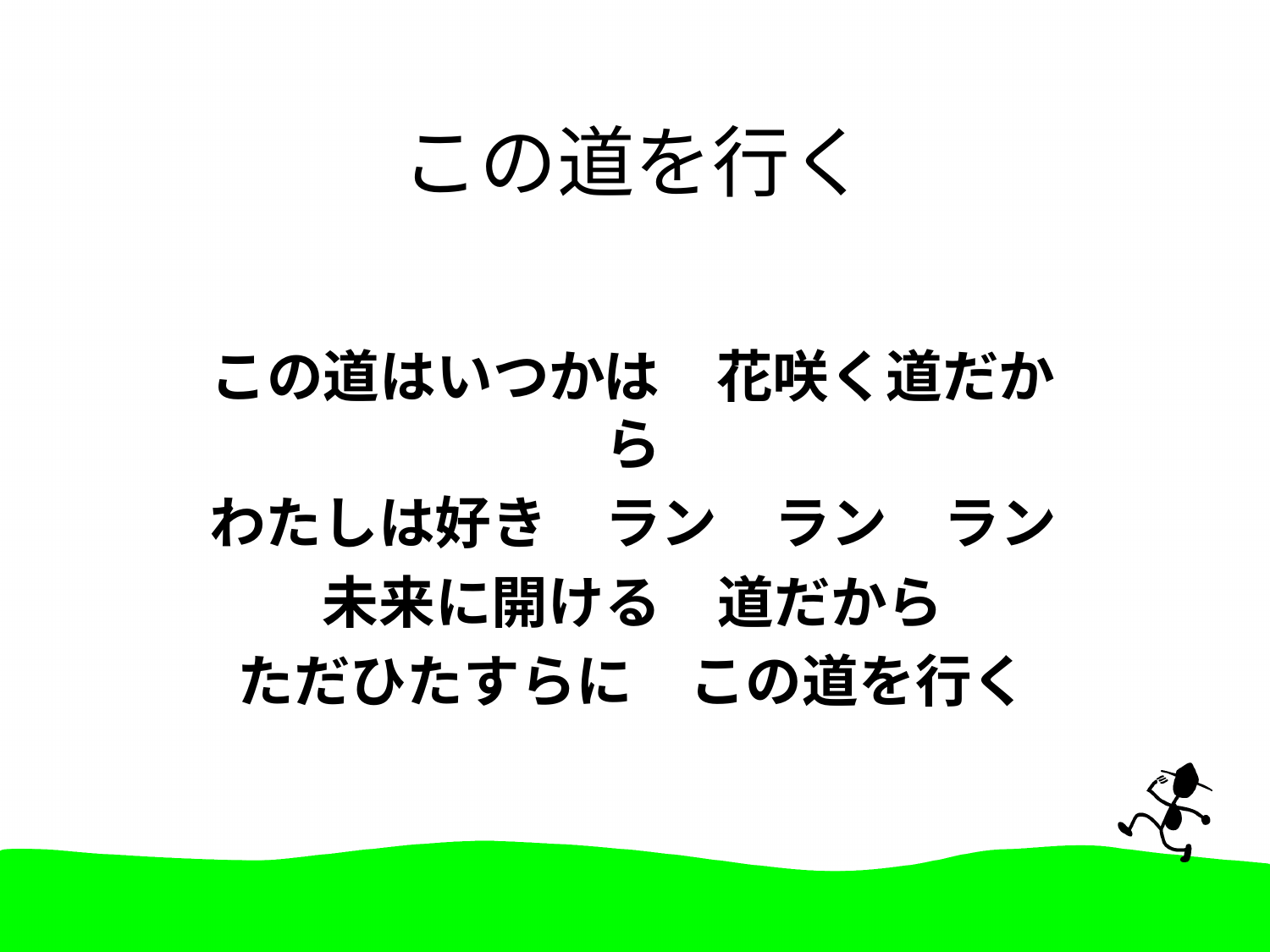

# この道を行く
この道はいつかは　花咲く道だから
わたしは好き　ラン　ラン　ラン
未来に開ける　道だから
ただひたすらに　この道を行く